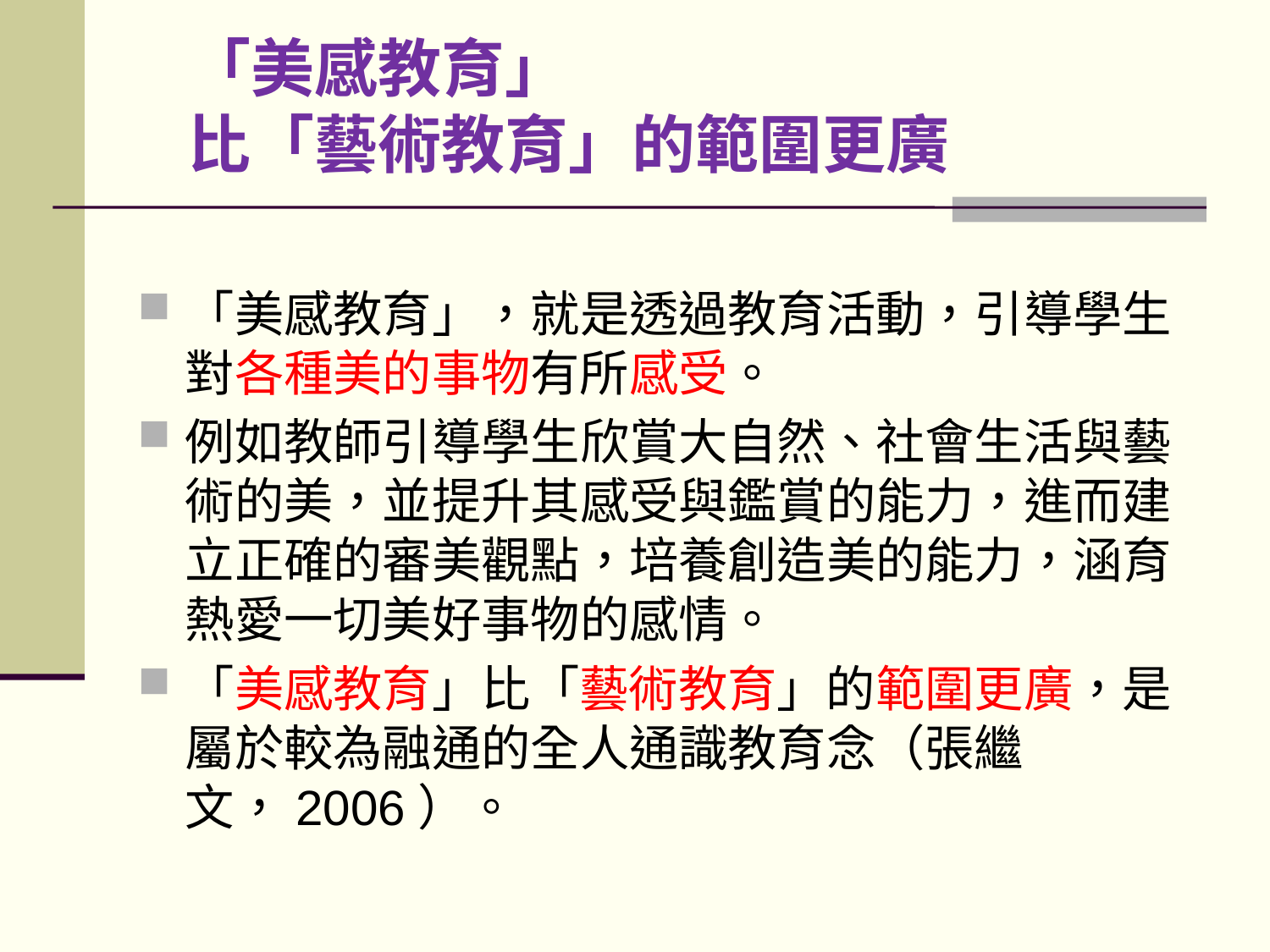

# 「美感教育」 比「藝術教育」的範圍更廣
「美感教育」，就是透過教育活動，引導學生對各種美的事物有所感受。
例如教師引導學生欣賞大自然、社會生活與藝術的美，並提升其感受與鑑賞的能力，進而建立正確的審美觀點，培養創造美的能力，涵育熱愛一切美好事物的感情。
「美感教育」比「藝術教育」的範圍更廣，是屬於較為融通的全人通識教育念（張繼文，2006）。